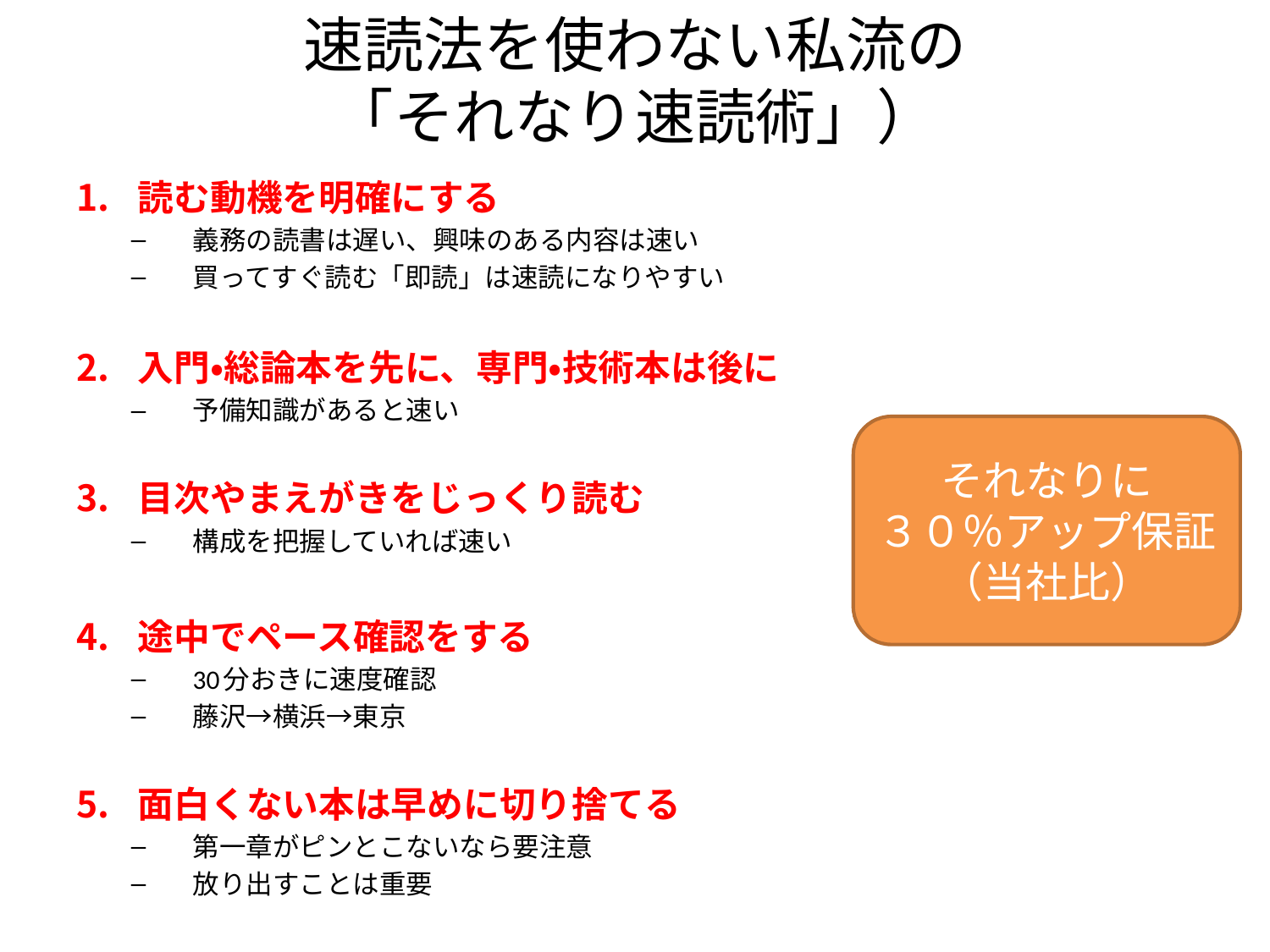

# 速読法を使わない私流の 「それなり速読術」）
読む動機を明確にする
義務の読書は遅い、興味のある内容は速い
買ってすぐ読む「即読」は速読になりやすい

入門・総論本を先に、専門・技術本は後に
予備知識があると速い

目次やまえがきをじっくり読む
構成を把握していれば速い

途中でペース確認をする
30分おきに速度確認
藤沢→横浜→東京

面白くない本は早めに切り捨てる
第一章がピンとこないなら要注意
放り出すことは重要
それなりに
３０％アップ保証
（当社比）